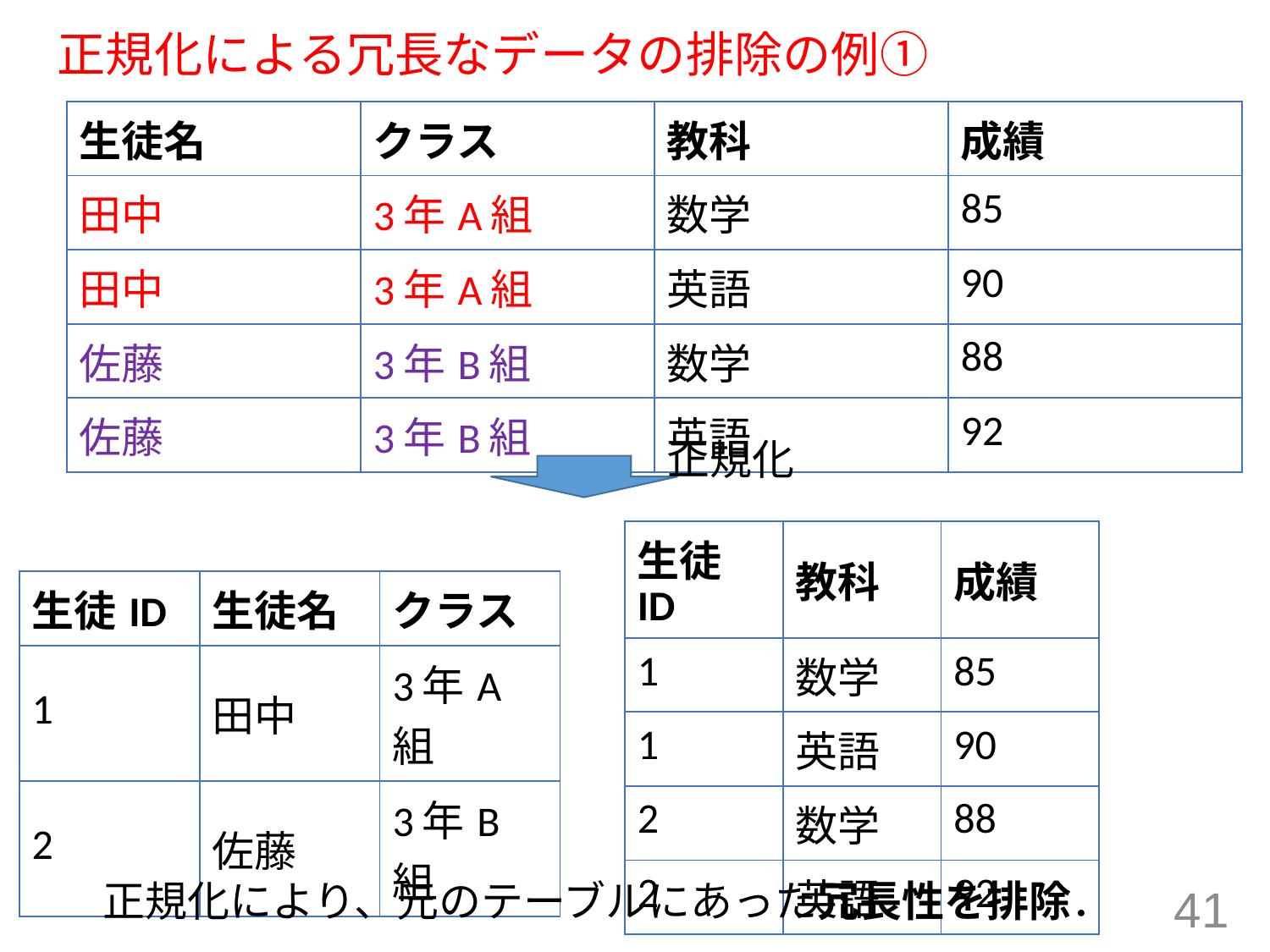

# 正規化による冗長なデータの排除の例①
| 生徒名 | クラス | 教科 | 成績 |
| --- | --- | --- | --- |
| 田中 | 3年A組 | 数学 | 85 |
| 田中 | 3年A組 | 英語 | 90 |
| 佐藤 | 3年B組 | 数学 | 88 |
| 佐藤 | 3年B組 | 英語 | 92 |
正規化

| 生徒ID | 教科 | 成績 |
| --- | --- | --- |
| 1 | 数学 | 85 |
| 1 | 英語 | 90 |
| 2 | 数学 | 88 |
| 2 | 英語 | 92 |
| 生徒ID | 生徒名 | クラス |
| --- | --- | --- |
| 1 | 田中 | 3年A組 |
| 2 | 佐藤 | 3年B組 |
正規化により、元のテーブルにあった冗長性を排除．
41